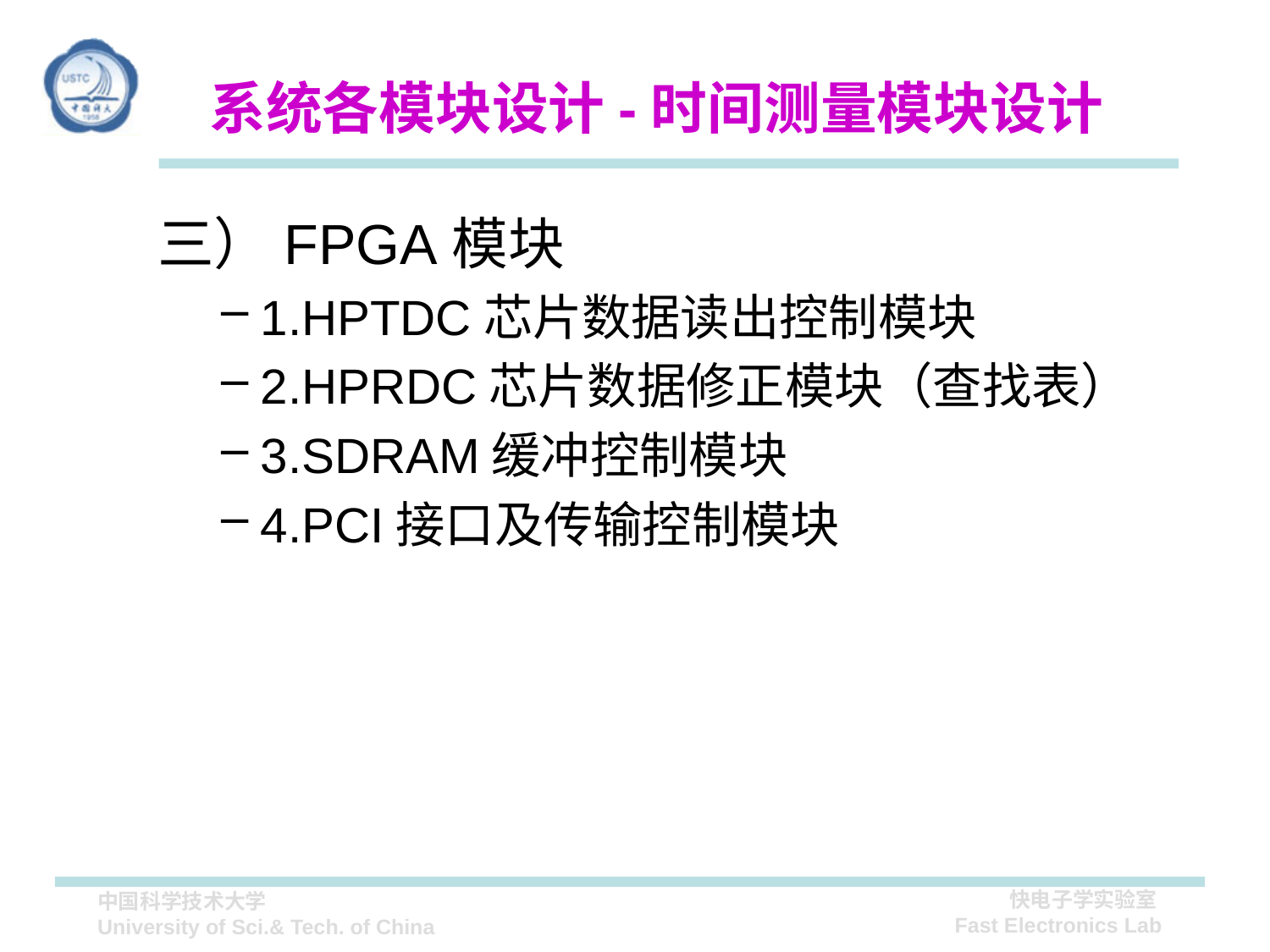

系统各模块设计-时间测量模块设计

三）FPGA模块
1.HPTDC芯片数据读出控制模块
2.HPRDC芯片数据修正模块（查找表）
3.SDRAM缓冲控制模块
4.PCI接口及传输控制模块